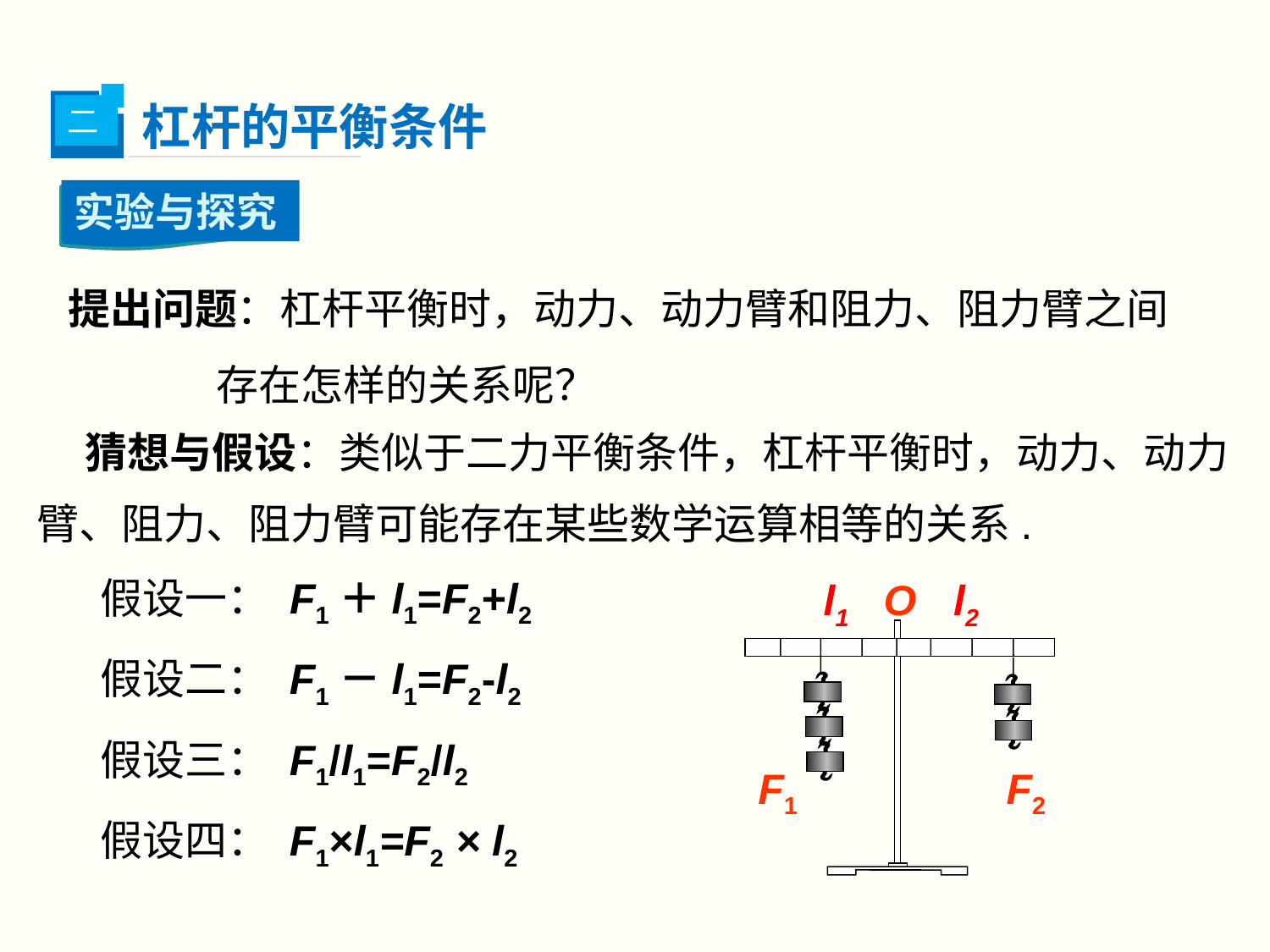

杠杆的平衡条件

二
实验与探究

提出问题：杠杆平衡时，动力、动力臂和阻力、阻力臂之间存在怎样的关系呢？
    猜想与假设：类似于二力平衡条件，杠杆平衡时，动力、动力臂、阻力、阻力臂可能存在某些数学运算相等的关系.
	假设一： F1＋l1=F2+l2
	假设二： F1－l1=F2-l2
	假设三： F1/l1=F2/l2
	假设四： F1×l1=F2 × l2

l1
O
l2

F1
F2